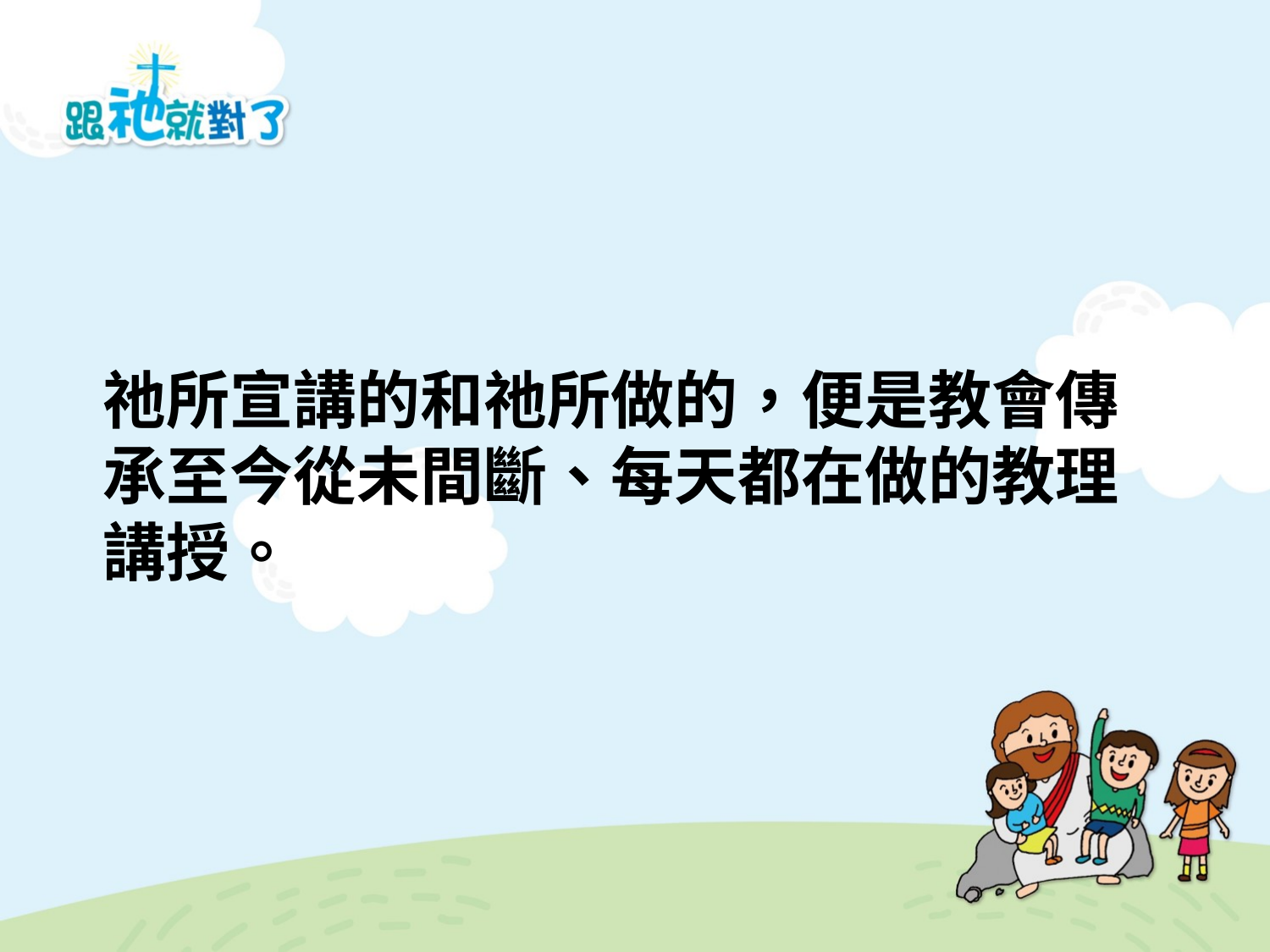

祂所宣講的和祂所做的，便是教會傳承至今從未間斷、每天都在做的教理講授。